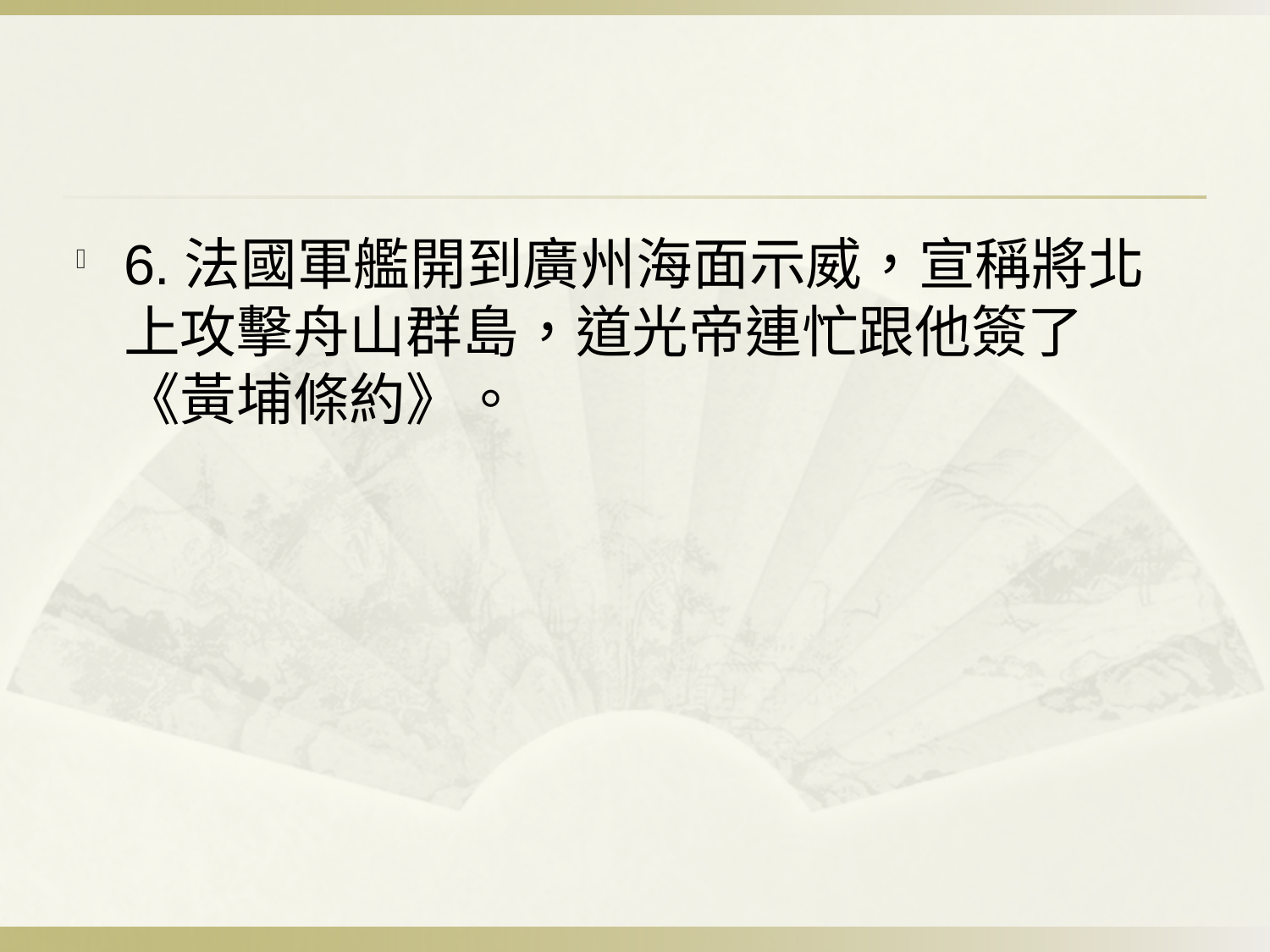

#
6.法國軍艦開到廣州海面示威，宣稱將北上攻擊舟山群島，道光帝連忙跟他簽了《黃埔條約》。